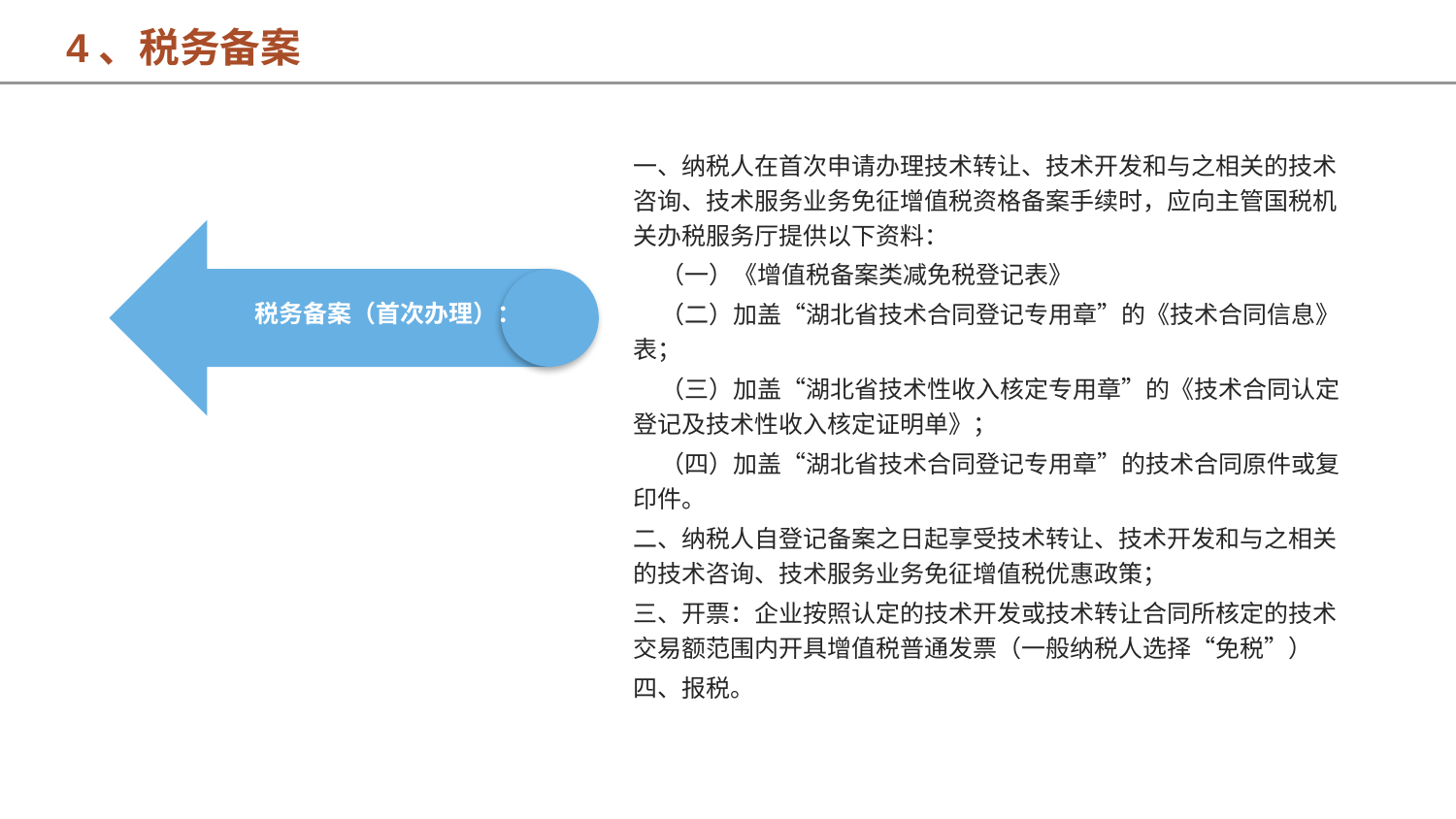

4、税务备案
一、纳税人在首次申请办理技术转让、技术开发和与之相关的技术咨询、技术服务业务免征增值税资格备案手续时，应向主管国税机关办税服务厅提供以下资料：
    （一）《增值税备案类减免税登记表》
    （二）加盖“湖北省技术合同登记专用章”的《技术合同信息》表；
    （三）加盖“湖北省技术性收入核定专用章”的《技术合同认定登记及技术性收入核定证明单》；
    （四）加盖“湖北省技术合同登记专用章”的技术合同原件或复印件。
二、纳税人自登记备案之日起享受技术转让、技术开发和与之相关的技术咨询、技术服务业务免征增值税优惠政策；
三、开票：企业按照认定的技术开发或技术转让合同所核定的技术交易额范围内开具增值税普通发票（一般纳税人选择“免税”）
四、报税。

税务备案（首次办理）：